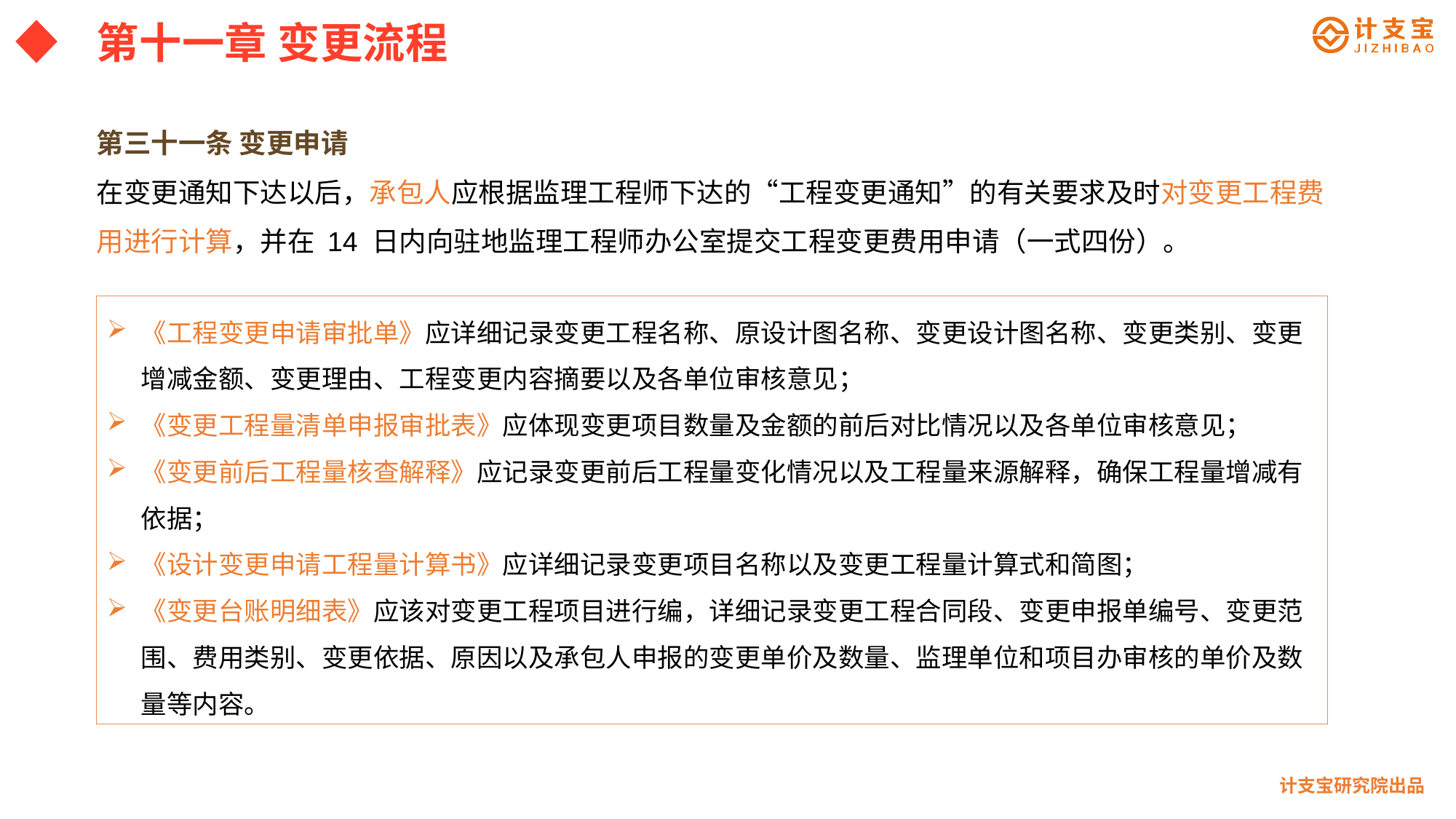

第十一章 变更流程

第三十一条 变更申请
在变更通知下达以后，承包人应根据监理工程师下达的“工程变更通知”的有关要求及时对变更工程费用进行计算，并在 14 日内向驻地监理工程师办公室提交工程变更费用申请（一式四份）。
《工程变更申请审批单》应详细记录变更工程名称、原设计图名称、变更设计图名称、变更类别、变更增减金额、变更理由、工程变更内容摘要以及各单位审核意见；
《变更工程量清单申报审批表》应体现变更项目数量及金额的前后对比情况以及各单位审核意见；
《变更前后工程量核查解释》应记录变更前后工程量变化情况以及工程量来源解释，确保工程量增减有依据；
《设计变更申请工程量计算书》应详细记录变更项目名称以及变更工程量计算式和简图；
《变更台账明细表》应该对变更工程项目进行编，详细记录变更工程合同段、变更申报单编号、变更范围、费用类别、变更依据、原因以及承包人申报的变更单价及数量、监理单位和项目办审核的单价及数量等内容。